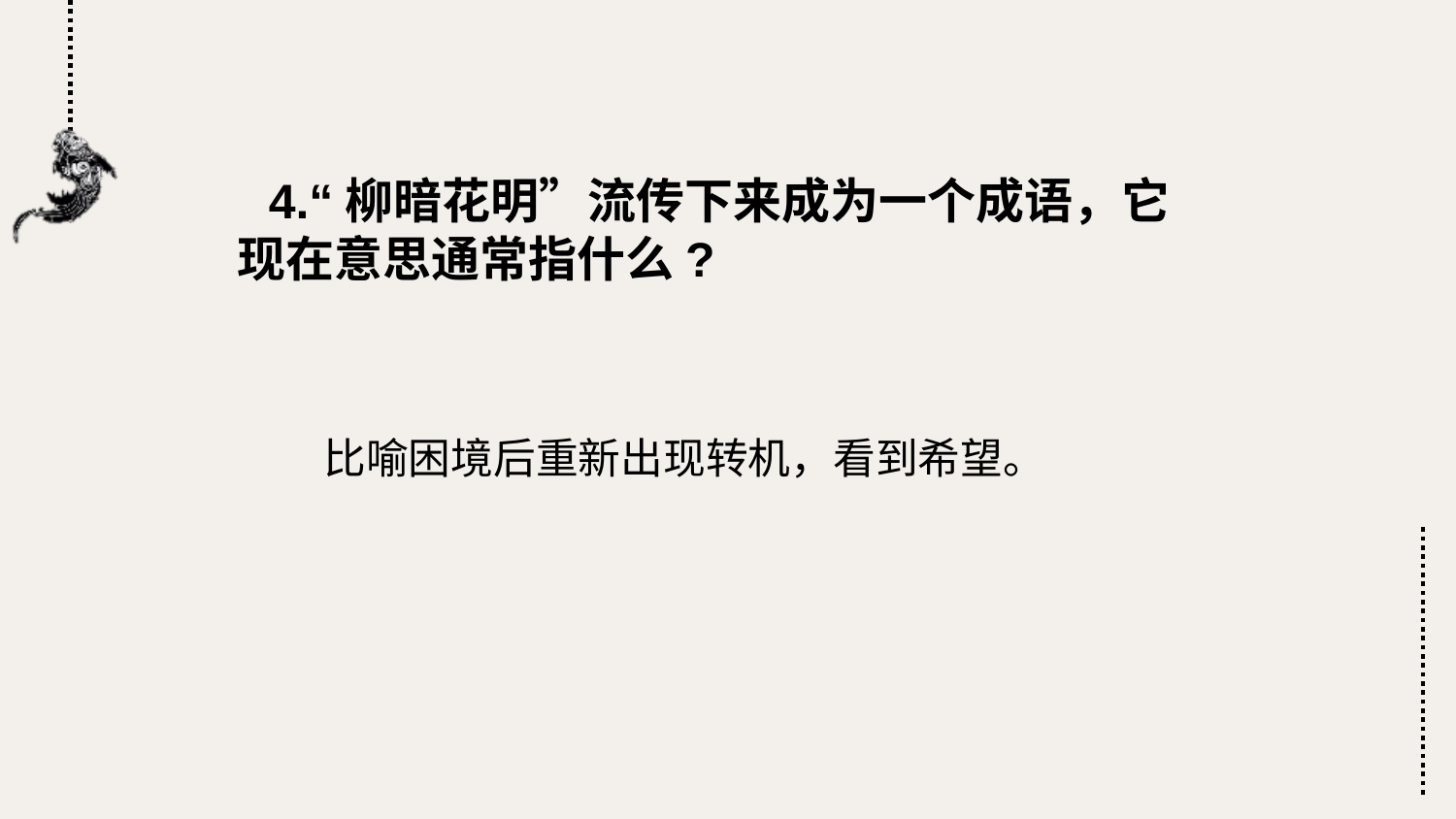

4.“柳暗花明”流传下来成为一个成语，它现在意思通常指什么?
比喻困境后重新出现转机，看到希望。